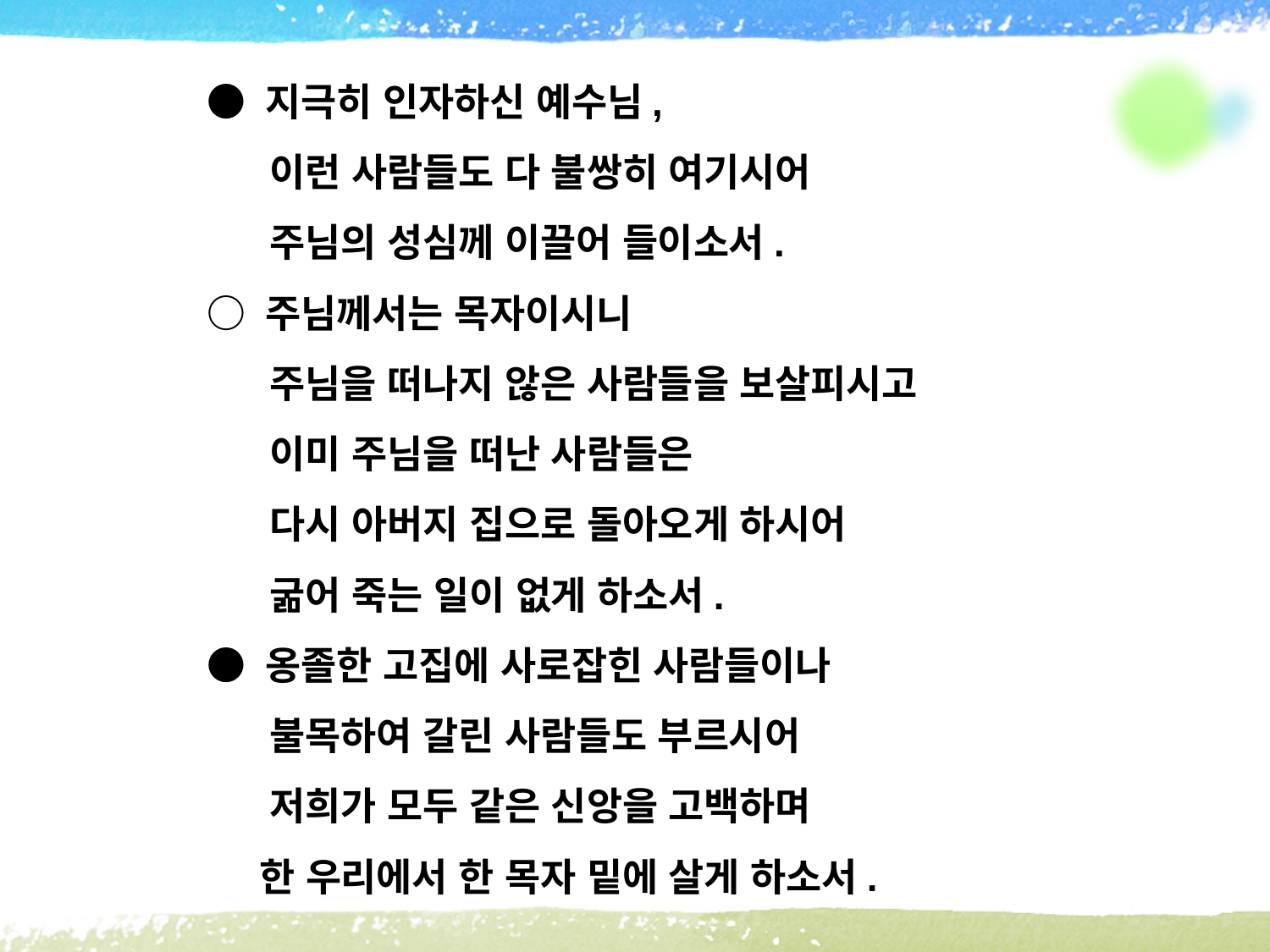

● 지극히 인자하신 예수님,
     이런 사람들도 다 불쌍히 여기시어
     주님의 성심께 이끌어 들이소서.
○ 주님께서는 목자이시니
     주님을 떠나지 않은 사람들을 보살피시고
     이미 주님을 떠난 사람들은
     다시 아버지 집으로 돌아오게 하시어
     굶어 죽는 일이 없게 하소서.
● 옹졸한 고집에 사로잡힌 사람들이나
     불목하여 갈린 사람들도 부르시어
     저희가 모두 같은 신앙을 고백하며
    한 우리에서 한 목자 밑에 살게 하소서.